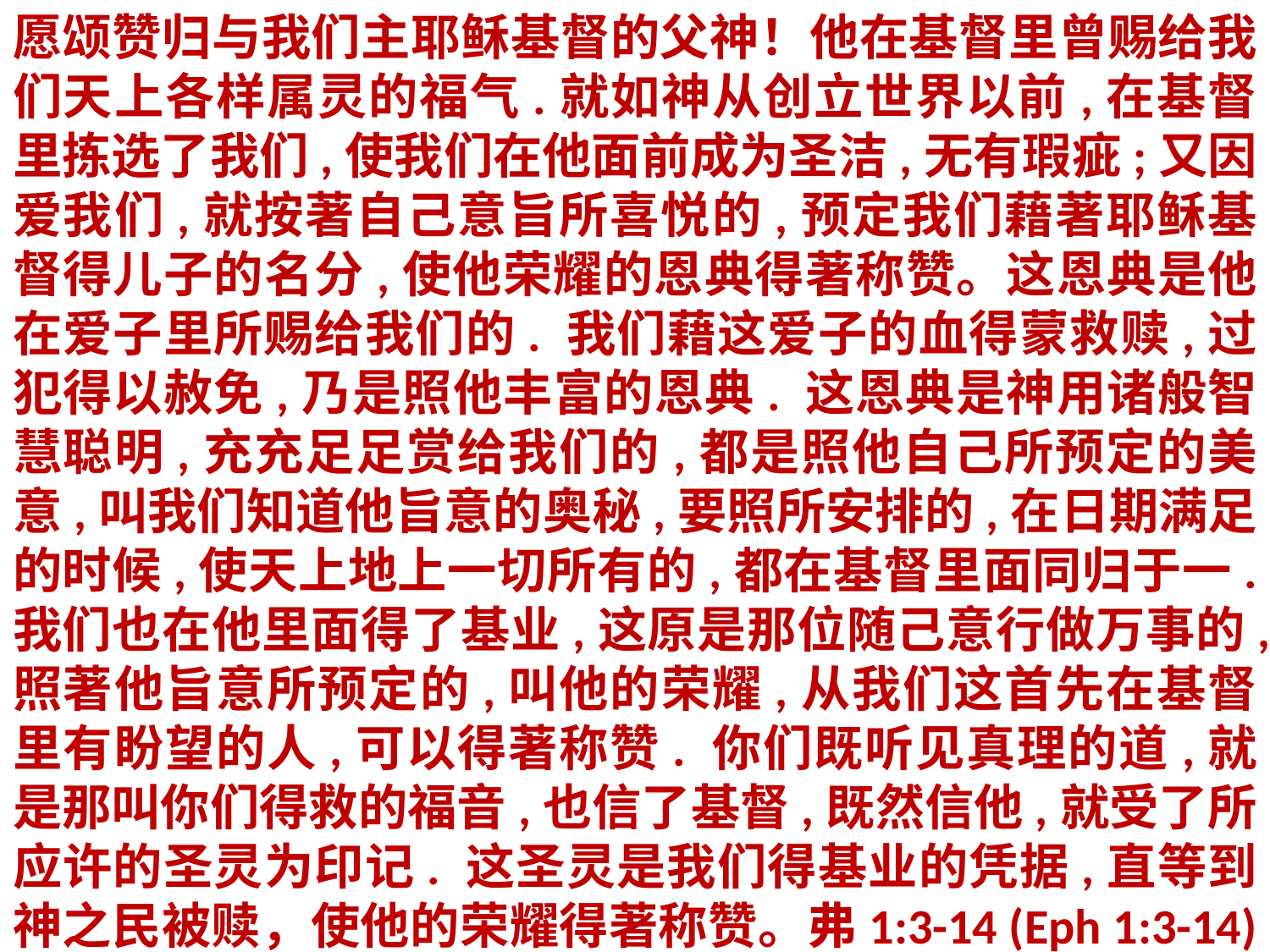

# 愿颂赞归与我们主耶稣基督的父神！他在基督里曾赐给我们天上各样属灵的福气.就如神从创立世界以前,在基督里拣选了我们,使我们在他面前成为圣洁,无有瑕疵;又因爱我们,就按著自己意旨所喜悦的,预定我们藉著耶稣基督得儿子的名分,使他荣耀的恩典得著称赞。这恩典是他在爱子里所赐给我们的. 我们藉这爱子的血得蒙救赎,过犯得以赦免,乃是照他丰富的恩典. 这恩典是神用诸般智慧聪明,充充足足赏给我们的,都是照他自己所预定的美意,叫我们知道他旨意的奥秘,要照所安排的,在日期满足的时候,使天上地上一切所有的,都在基督里面同归于一. 我们也在他里面得了基业,这原是那位随己意行做万事的,照著他旨意所预定的,叫他的荣耀,从我们这首先在基督里有盼望的人,可以得著称赞. 你们既听见真理的道,就是那叫你们得救的福音,也信了基督,既然信他,就受了所应许的圣灵为印记. 这圣灵是我们得基业的凭据,直等到神之民被赎，使他的荣耀得著称赞。弗1:3-14 (Eph 1:3-14)